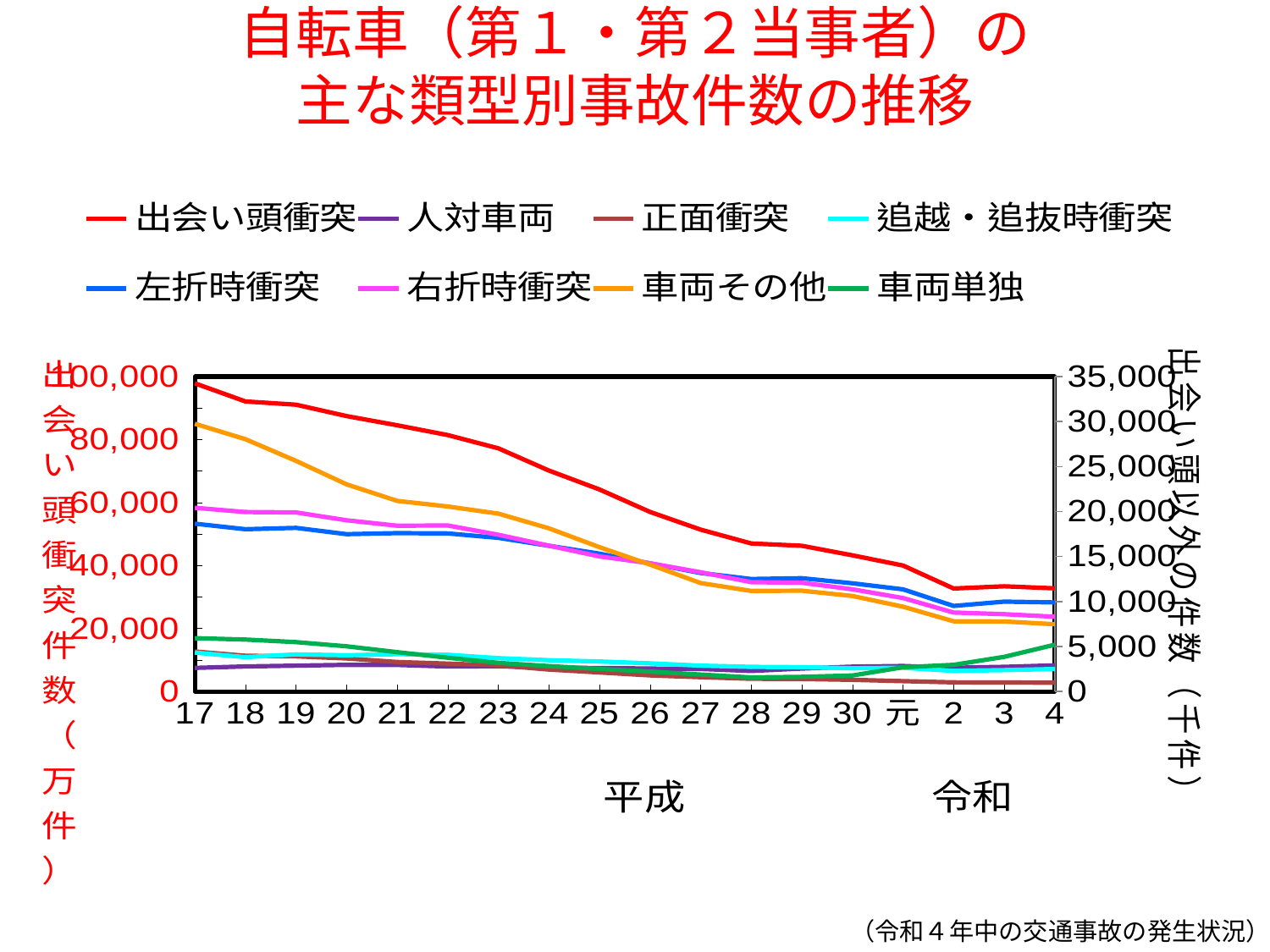

# 自転車（第１・第２当事者）の 主な類型別事故件数の推移

### Chart

| Category | 出会い頭衝突 | 人対車両 | 正面衝突 | 追越・追抜時衝突 | 左折時衝突 | 右折時衝突 | 車両その他 | 車両単独 |
|---|---|---|---|---|---|---|---|---|
| 17 | 97857.0 | 2617.0 | 4441.0 | 4322.0 | 18649.0 | 20414.0 | 29753.0 | 5926.0 |
| 18 | 92107.0 | 2783.0 | 3969.0 | 3811.0 | 18036.0 | 19944.0 | 28042.0 | 5772.0 |
| 19 | 91067.0 | 2869.0 | 3902.0 | 4120.0 | 18182.0 | 19898.0 | 25635.0 | 5485.0 |
| 20 | 87457.0 | 2959.0 | 3668.0 | 4024.0 | 17483.0 | 19027.0 | 23018.0 | 5016.0 |
| 21 | 84532.0 | 2946.0 | 3275.0 | 4149.0 | 17598.0 | 18424.0 | 21184.0 | 4372.0 |
| 22 | 81415.0 | 2770.0 | 3098.0 | 4073.0 | 17566.0 | 18446.0 | 20560.0 | 3747.0 |
| 23 | 77214.0 | 2806.0 | 2904.0 | 3702.0 | 17071.0 | 17418.0 | 19762.0 | 3182.0 |
| 24 | 70156.0 | 2625.0 | 2437.0 | 3473.0 | 16195.0 | 16208.0 | 18132.0 | 2819.0 |
| 25 | 64137.0 | 2605.0 | 2112.0 | 3329.0 | 15317.0 | 15006.0 | 16031.0 | 2498.0 |
| 26 | 57009.0 | 2551.0 | 1786.0 | 3121.0 | 14236.0 | 14251.0 | 14099.0 | 2212.0 |
| 27 | 51394.0 | 2506.0 | 1585.0 | 2871.0 | 13166.0 | 13247.0 | 12047.0 | 1881.0 |
| 28 | 47008.0 | 2281.0 | 1412.0 | 2739.0 | 12502.0 | 12152.0 | 11174.0 | 1559.0 |
| 29 | 46266.0 | 2550.0 | 1387.0 | 2699.0 | 12587.0 | 12082.0 | 11204.0 | 1626.0 |
| 30 | 43232.0 | 2756.0 | 1291.0 | 2585.0 | 12025.0 | 11358.0 | 10612.0 | 1774.0 |
| 元 | 40003.0 | 2831.0 | 1148.0 | 2634.0 | 11353.0 | 10384.0 | 9425.0 | 2691.0 |
| 2 | 32695.0 | 2634.0 | 1015.0 | 2291.0 | 9506.0 | 8771.0 | 7801.0 | 2958.0 |
| 3 | 33399.0 | 2733.0 | 997.0 | 2372.0 | 9981.0 | 8587.0 | 7778.0 | 3844.0 |
| 4 | 32737.0 | 2905.0 | 974.0 | 2494.0 | 9895.0 | 8305.0 | 7477.0 | 5197.0 |
（令和４年中の交通事故の発生状況）